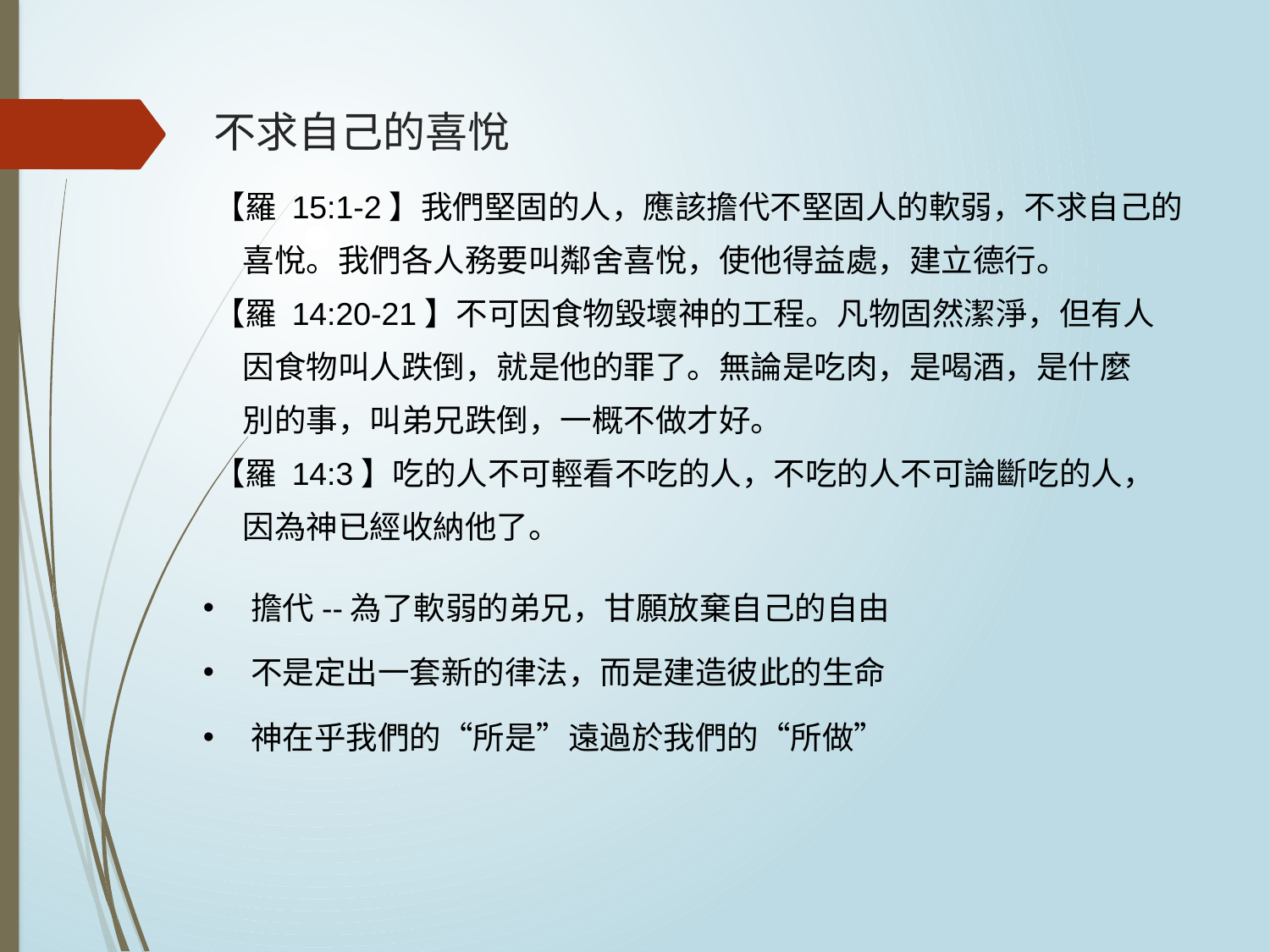

# 不求自己的喜悅
【羅 15:1-2】我們堅固的人，應該擔代不堅固人的軟弱，不求自己的
   喜悅。我們各人務要叫鄰舍喜悅，使他得益處，建立德行。
【羅 14:20-21】不可因食物毀壞神的工程。凡物固然潔淨，但有人
   因食物叫人跌倒，就是他的罪了。無論是吃肉，是喝酒，是什麼
   別的事，叫弟兄跌倒，一概不做才好。
【羅 14:3】吃的人不可輕看不吃的人，不吃的人不可論斷吃的人，
   因為神已經收納他了。
擔代--為了軟弱的弟兄，甘願放棄自己的自由
不是定出一套新的律法，而是建造彼此的生命
神在乎我們的“所是”遠過於我們的“所做”